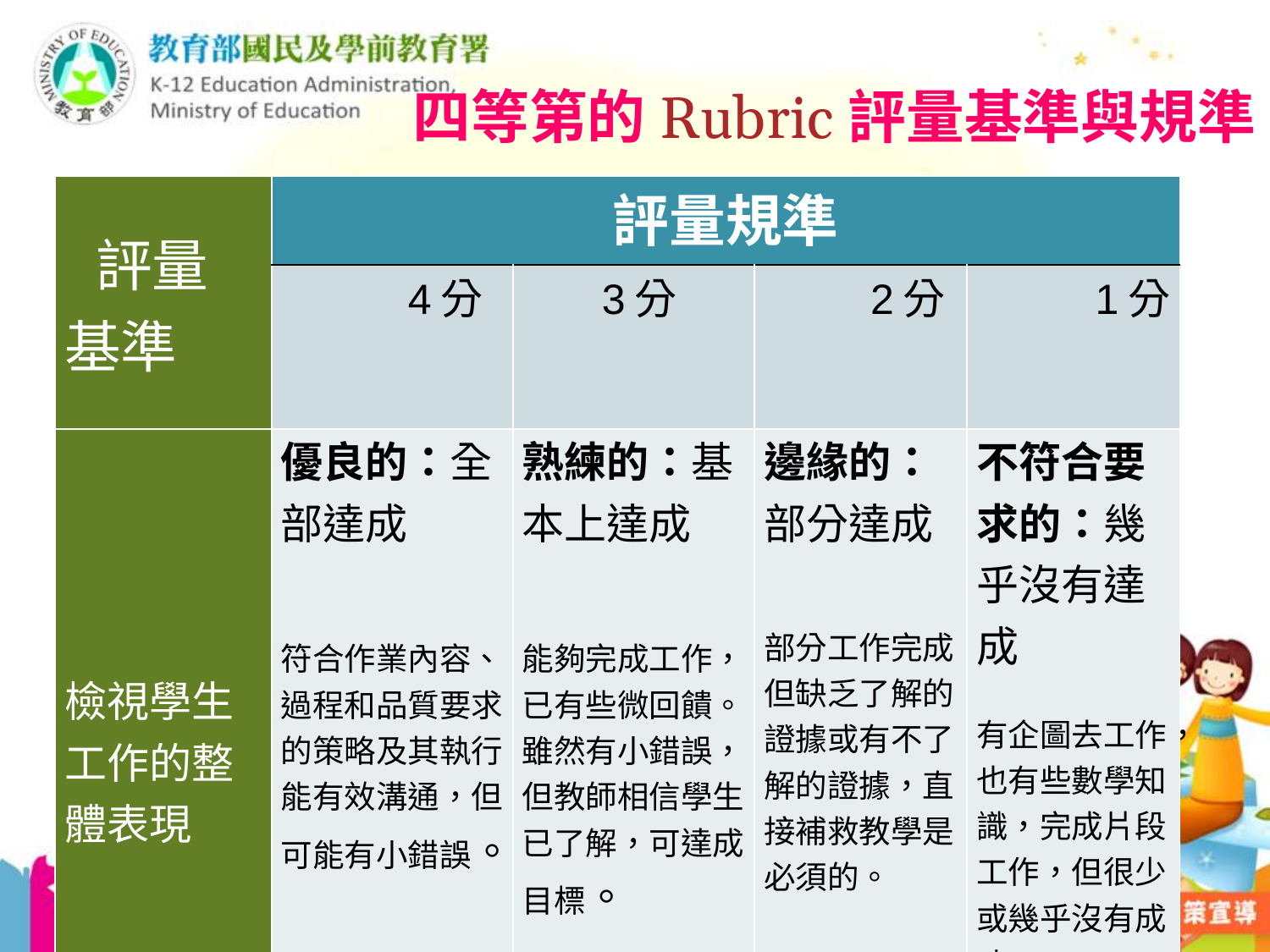

# 四等第的Rubric評量基準與規準
| 評量基準 | 評量規準 |  |  |  |
| --- | --- | --- | --- | --- |
|  | 4分 | 3分 | 2分 | 1分 |
| 檢視學生工作的整體表現 | 優良的：全部達成 符合作業內容、過程和品質要求的策略及其執行。能有效溝通，但可能有小錯誤。 | 熟練的：基本上達成 能夠完成工作，已有些微回饋。雖然有小錯誤，但教師相信學生已了解，可達成目標。 （引書3，p.138） | 邊緣的：部分達成 部分工作完成，但缺乏了解的證據或有不了解的證據，直接補救教學是必須的。 | 不符合要求的：幾乎沒有達成 有企圖去工作，也有些數學知識，完成片段工作，但很少或幾乎沒有成功。 |